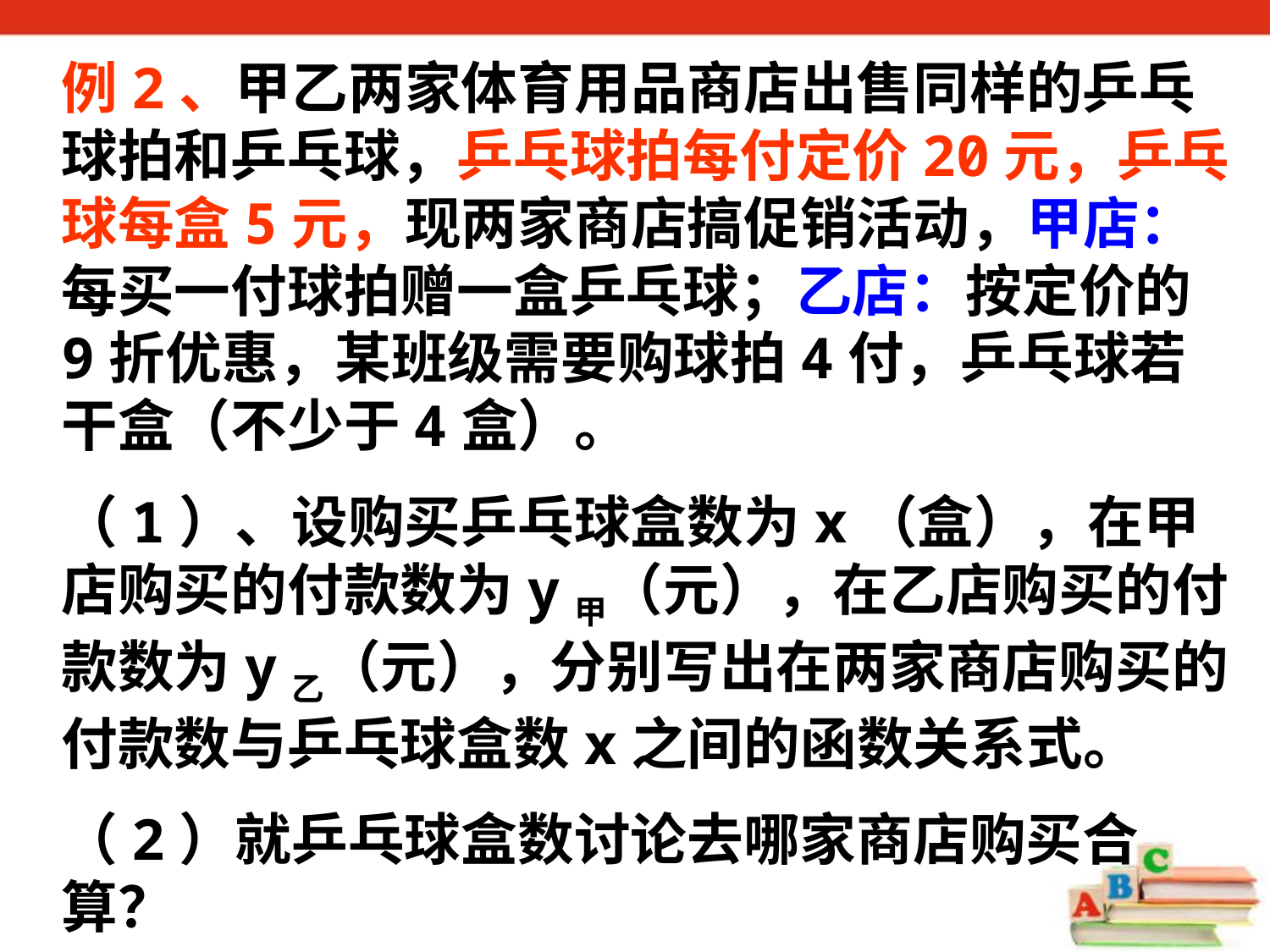

例2、甲乙两家体育用品商店出售同样的乒乓球拍和乒乓球，乒乓球拍每付定价20元，乒乓球每盒5元，现两家商店搞促销活动，甲店：每买一付球拍赠一盒乒乓球；乙店：按定价的9折优惠，某班级需要购球拍4付，乒乓球若干盒（不少于4盒）。
（1）、设购买乒乓球盒数为x（盒），在甲店购买的付款数为y甲（元），在乙店购买的付款数为y乙（元），分别写出在两家商店购买的付款数与乒乓球盒数x之间的函数关系式。
（2）就乒乓球盒数讨论去哪家商店购买合算？